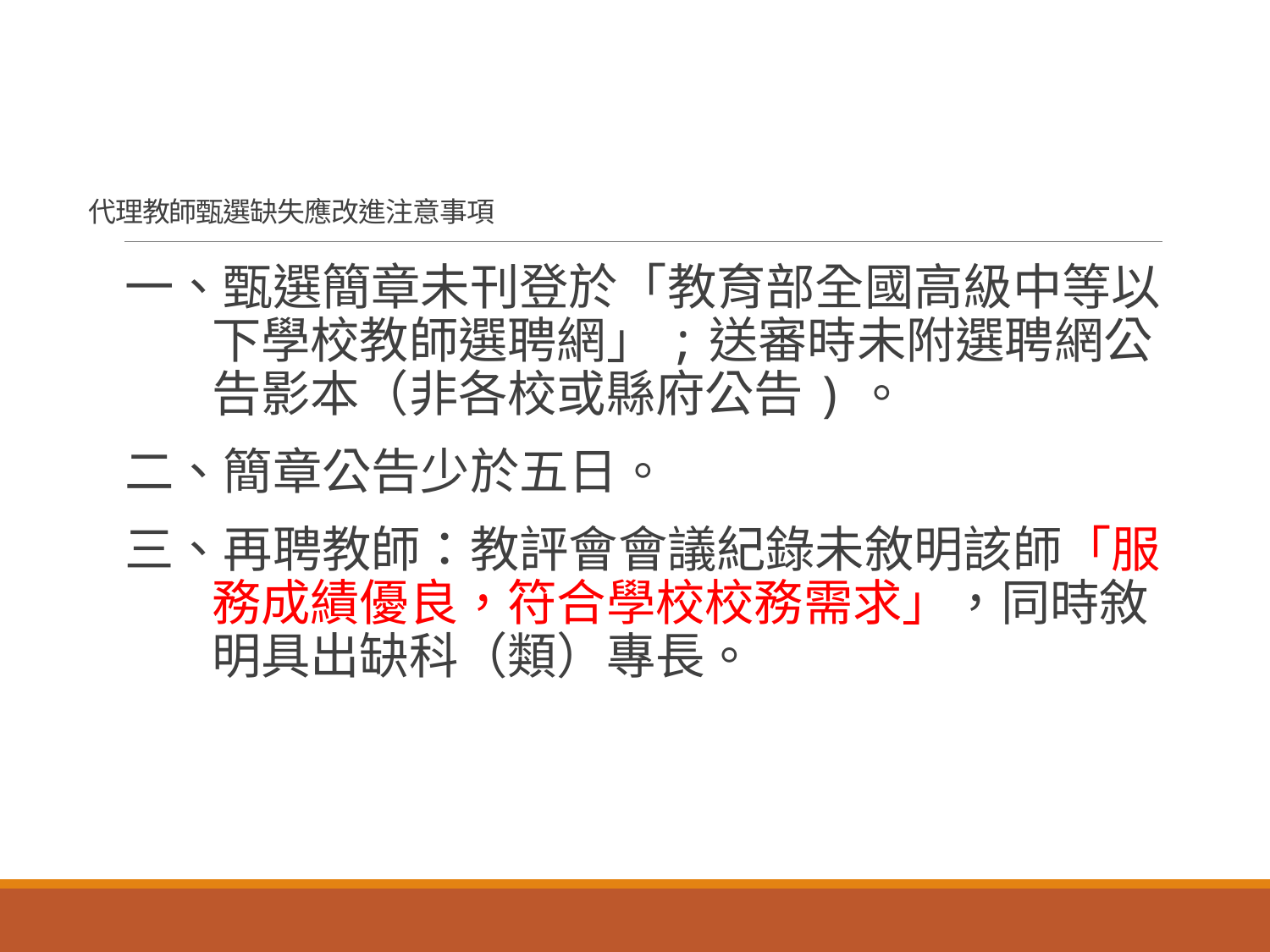

# 代理教師甄選缺失應改進注意事項
一、甄選簡章未刊登於「教育部全國高級中等以下學校教師選聘網」;送審時未附選聘網公告影本（非各校或縣府公告)。
二、簡章公告少於五日。
三、再聘教師：教評會會議紀錄未敘明該師「服務成績優良，符合學校校務需求」，同時敘明具出缺科（類）專長。